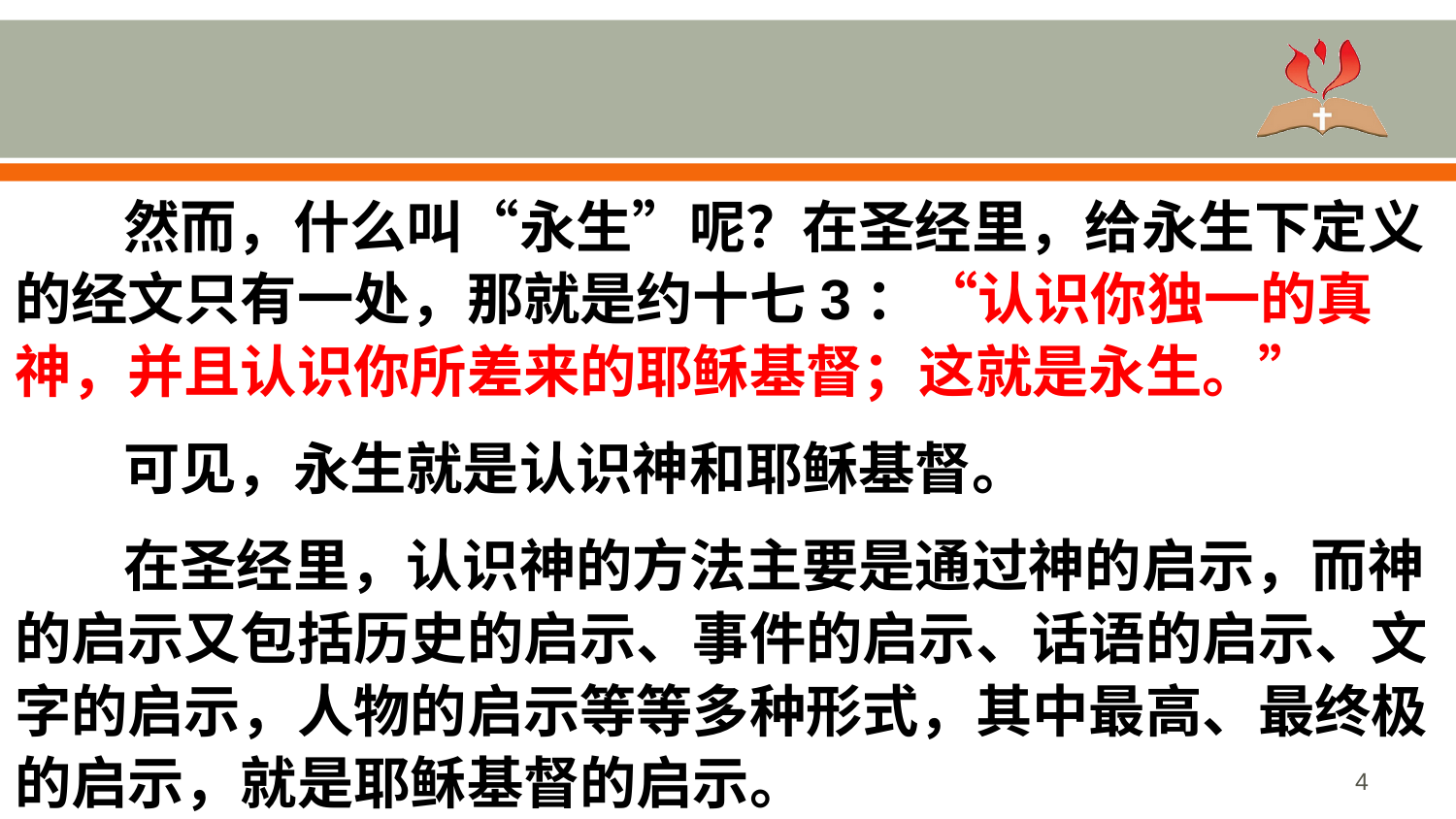

然而，什么叫“永生”呢？在圣经里，给永生下定义的经文只有一处，那就是约十七3：“认识你独一的真神，并且认识你所差来的耶稣基督；这就是永生。”
可见，永生就是认识神和耶稣基督。
在圣经里，认识神的方法主要是通过神的启示，而神的启示又包括历史的启示、事件的启示、话语的启示、文字的启示，人物的启示等等多种形式，其中最高、最终极的启示，就是耶稣基督的启示。

4